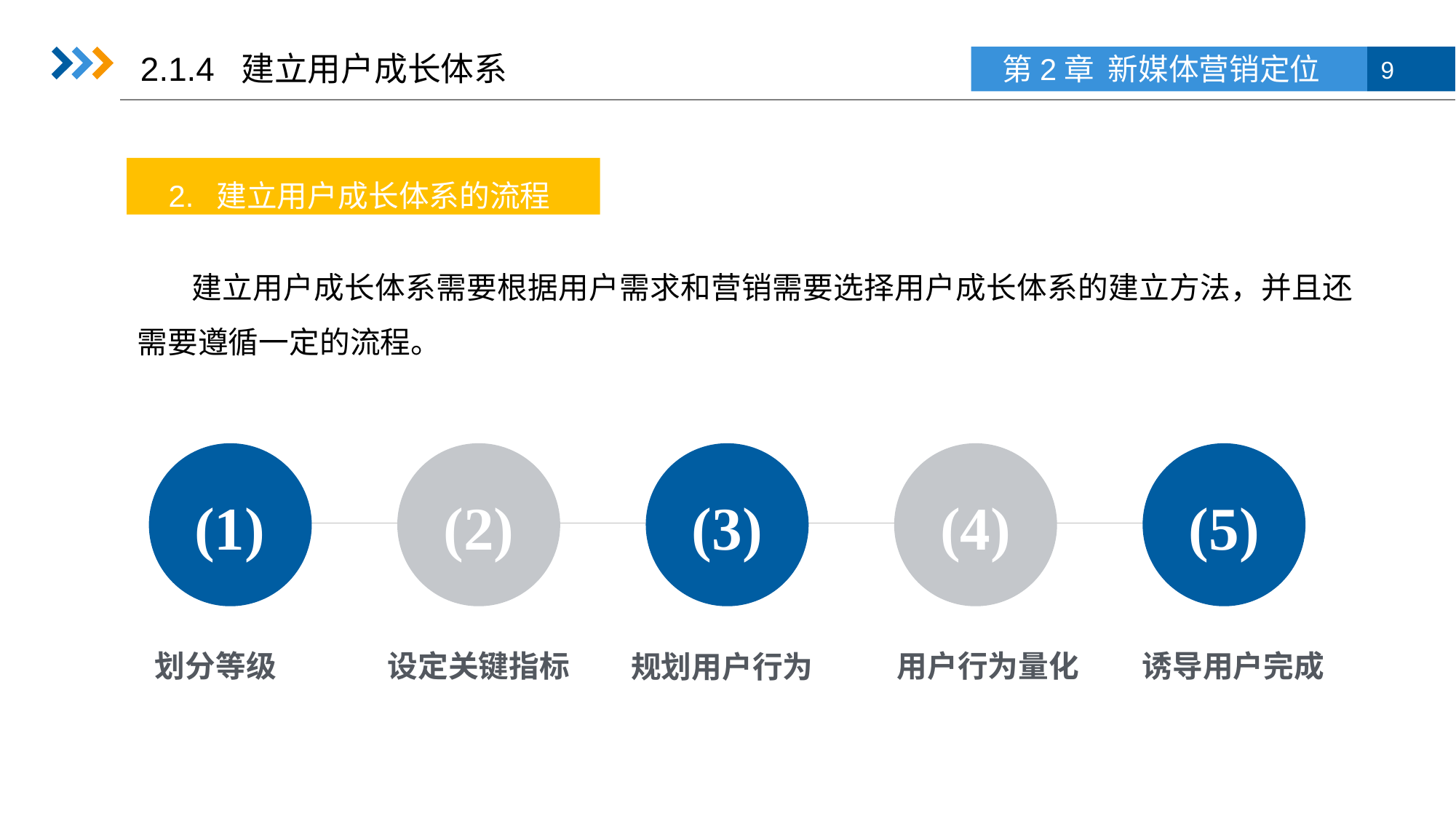

2.1.4  建立用户成长体系
2. 建立用户成长体系的流程
建立用户成长体系需要根据用户需求和营销需要选择用户成长体系的建立方法，并且还需要遵循一定的流程。

(1)
(2)
(3)
(4)
(5)
划分等级
设定关键指标
用户行为量化
规划用户行为
诱导用户完成